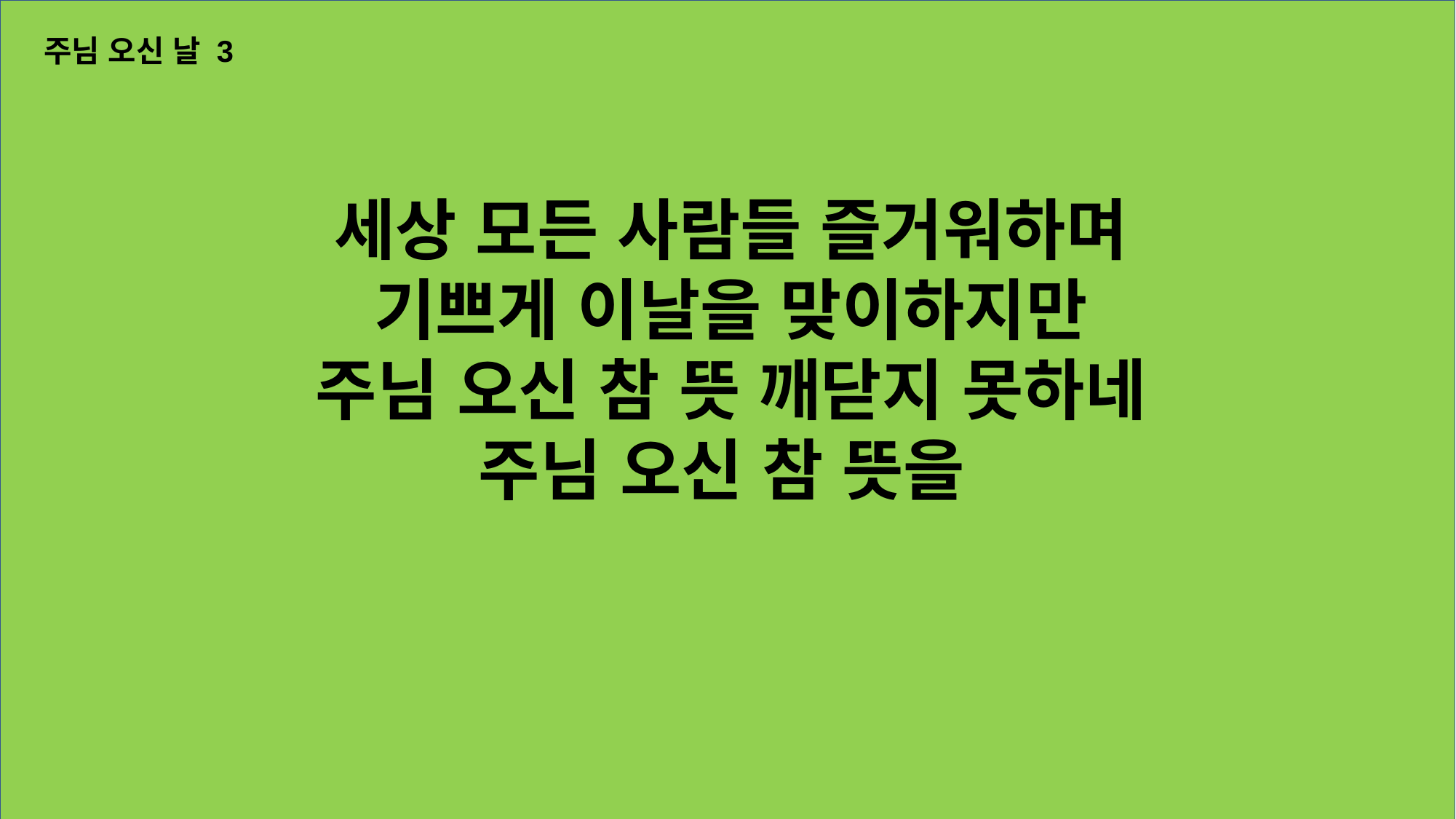

주님 오신 날 3
세상 모든 사람들 즐거워하며 기쁘게 이날을 맞이하지만
주님 오신 참 뜻 깨닫지 못하네
주님 오신 참 뜻을